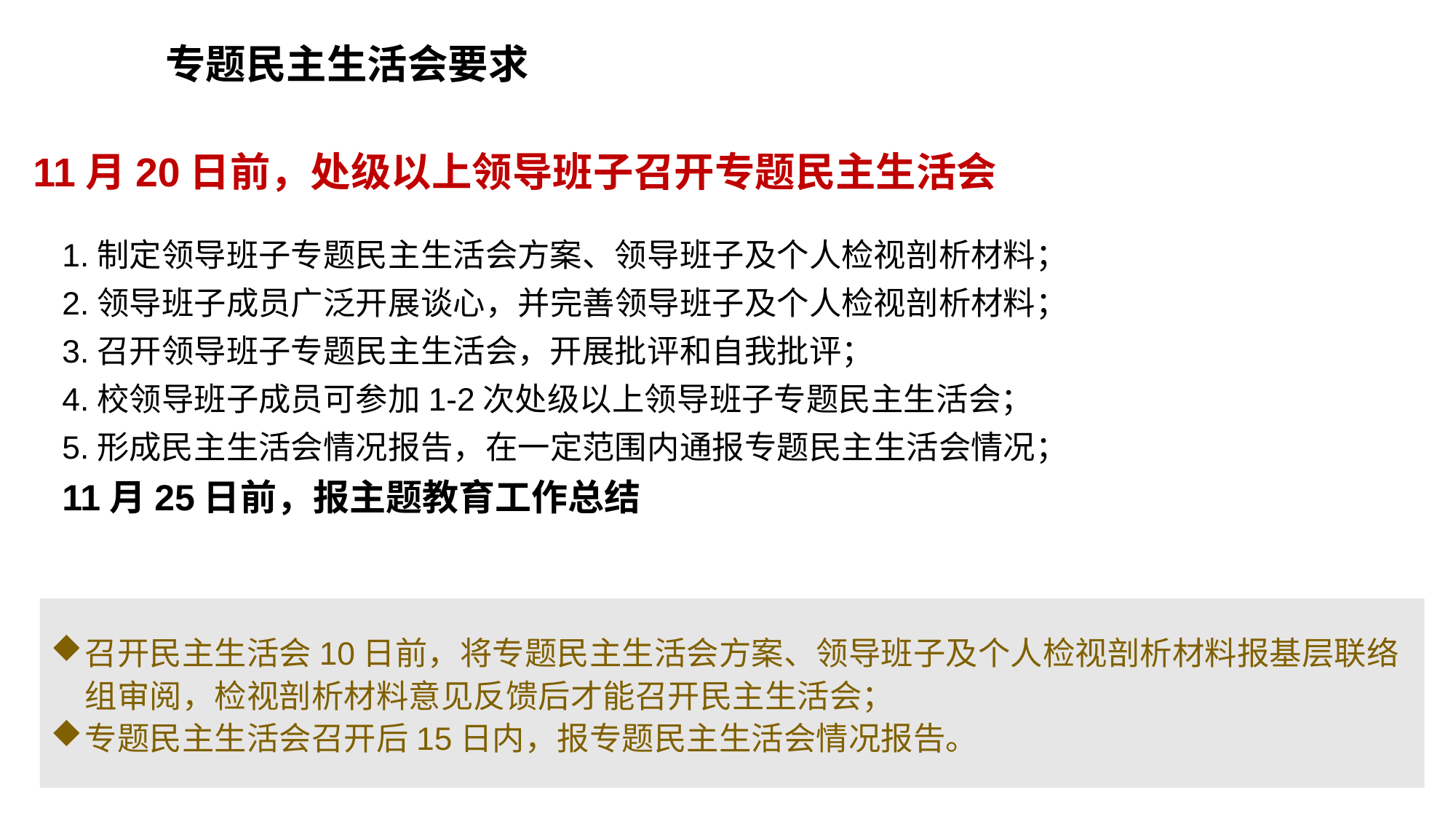

专题民主生活会要求
11月20日前，处级以上领导班子召开专题民主生活会
1.制定领导班子专题民主生活会方案、领导班子及个人检视剖析材料；
2.领导班子成员广泛开展谈心，并完善领导班子及个人检视剖析材料；
3.召开领导班子专题民主生活会，开展批评和自我批评；
4.校领导班子成员可参加1-2次处级以上领导班子专题民主生活会；
5.形成民主生活会情况报告，在一定范围内通报专题民主生活会情况；
11月25日前，报主题教育工作总结
召开民主生活会10日前，将专题民主生活会方案、领导班子及个人检视剖析材料报基层联络组审阅，检视剖析材料意见反馈后才能召开民主生活会；
专题民主生活会召开后15日内，报专题民主生活会情况报告。